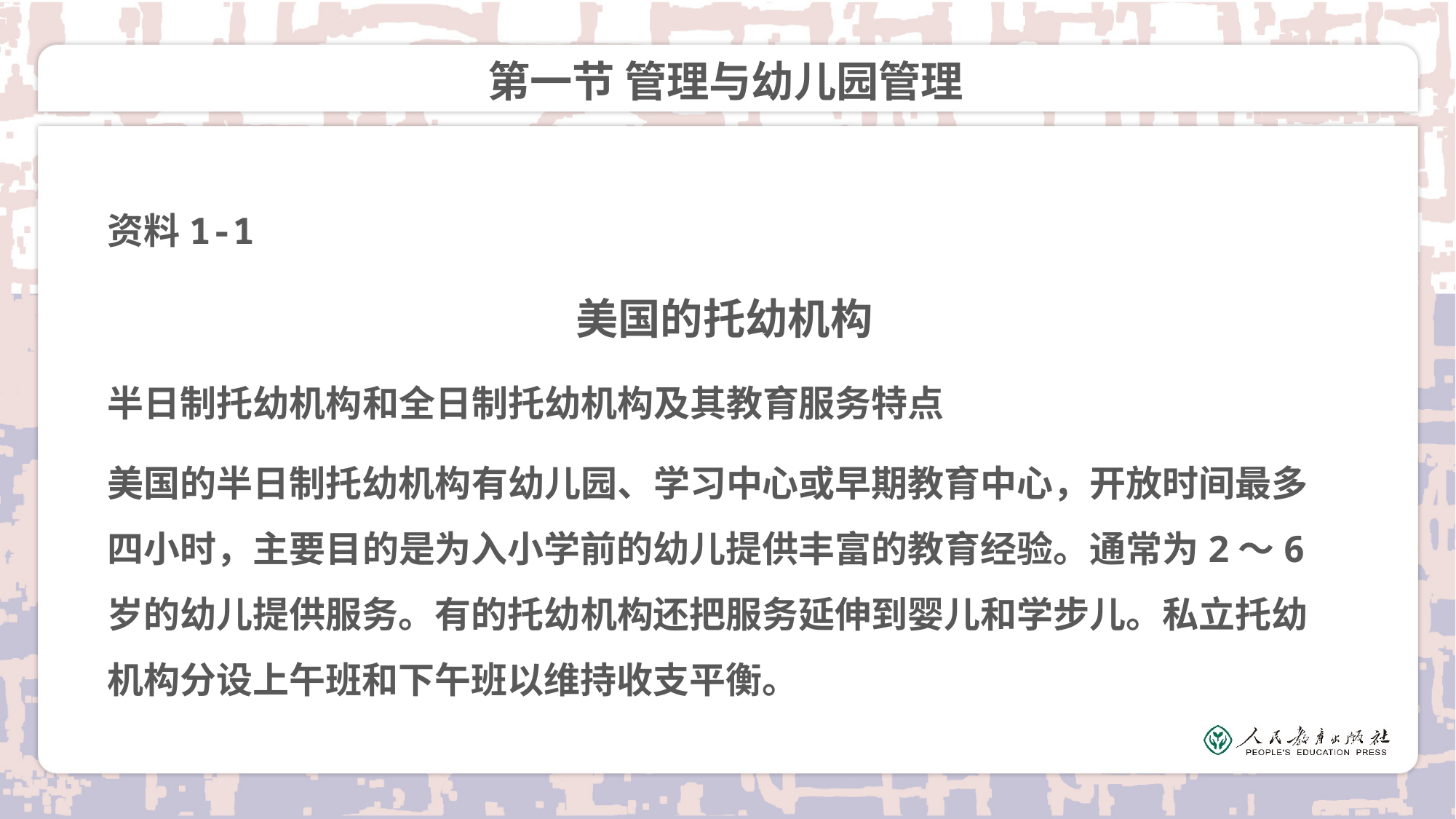

# 第一节 管理与幼儿园管理
资料1-1
美国的托幼机构
半日制托幼机构和全日制托幼机构及其教育服务特点
美国的半日制托幼机构有幼儿园、学习中心或早期教育中心，开放时间最多四小时，主要目的是为入小学前的幼儿提供丰富的教育经验。通常为2～6岁的幼儿提供服务。有的托幼机构还把服务延伸到婴儿和学步儿。私立托幼机构分设上午班和下午班以维持收支平衡。